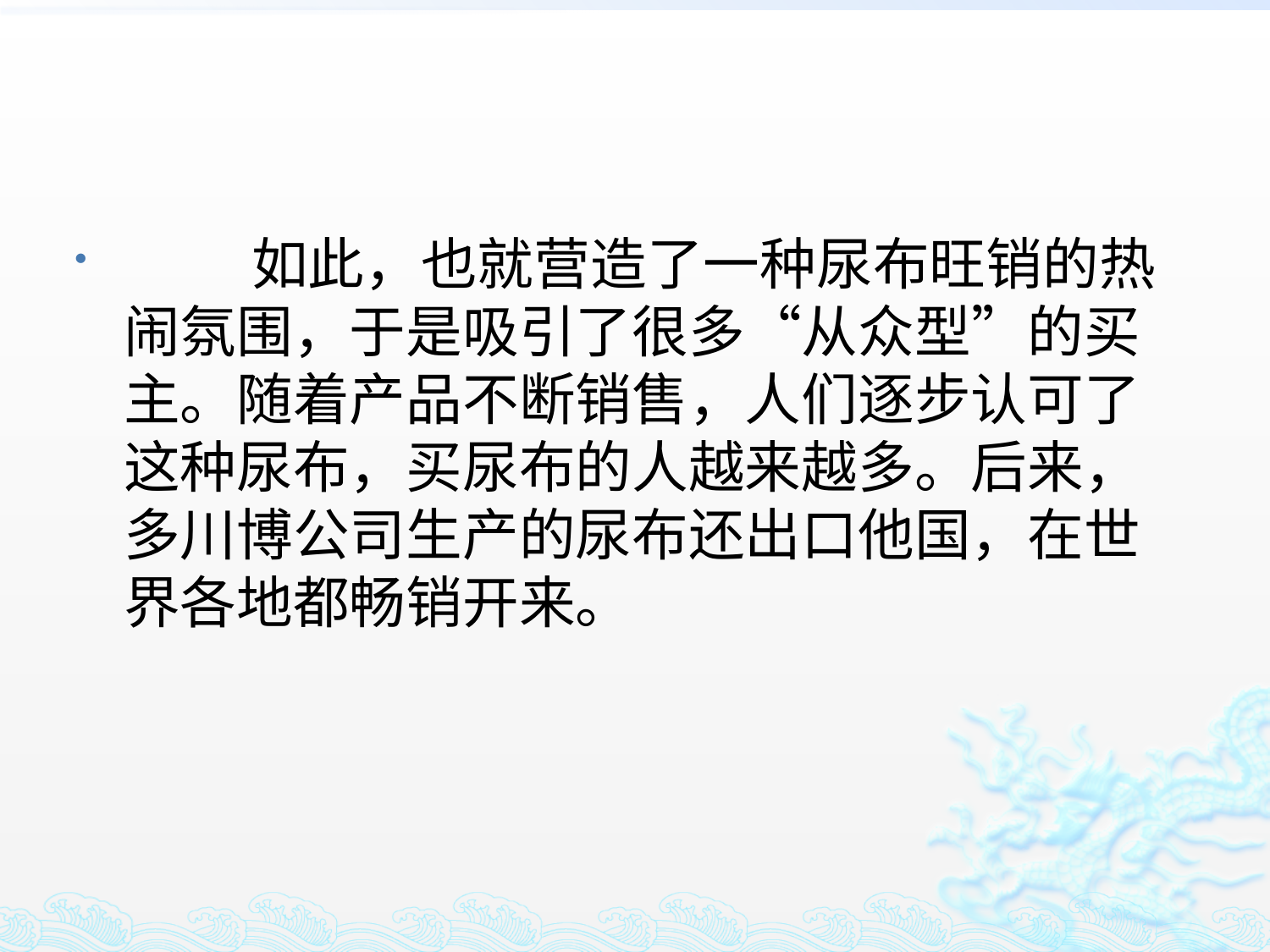

#
         如此，也就营造了一种尿布旺销的热闹氛围，于是吸引了很多“从众型”的买主。随着产品不断销售，人们逐步认可了这种尿布，买尿布的人越来越多。后来，多川博公司生产的尿布还出口他国，在世界各地都畅销开来。